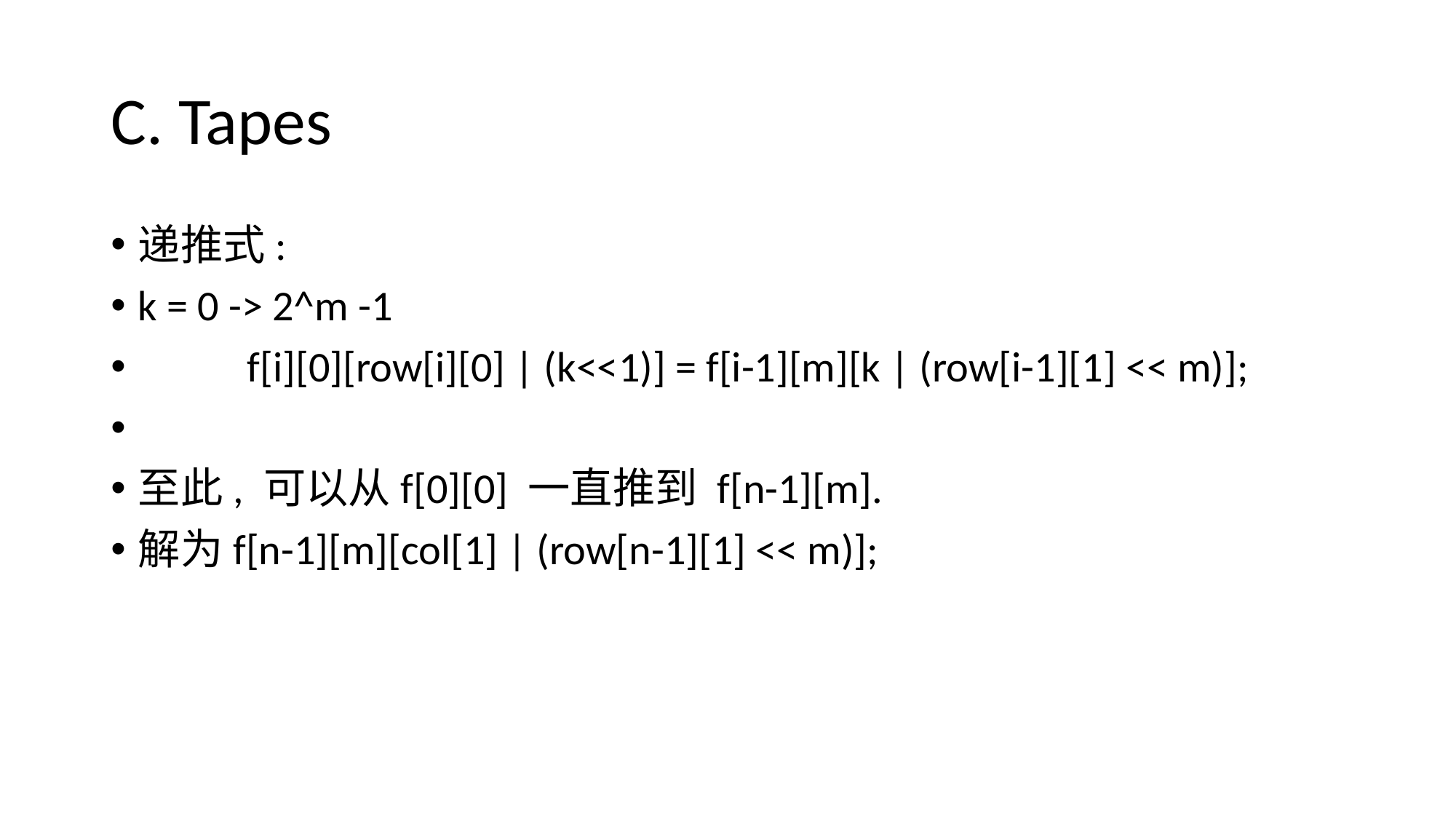

# C. Tapes
递推式:
k = 0 -> 2^m -1
	f[i][0][row[i][0] | (k<<1)] = f[i-1][m][k | (row[i-1][1] << m)];

至此, 可以从f[0][0] 一直推到 f[n-1][m].
解为f[n-1][m][col[1] | (row[n-1][1] << m)];